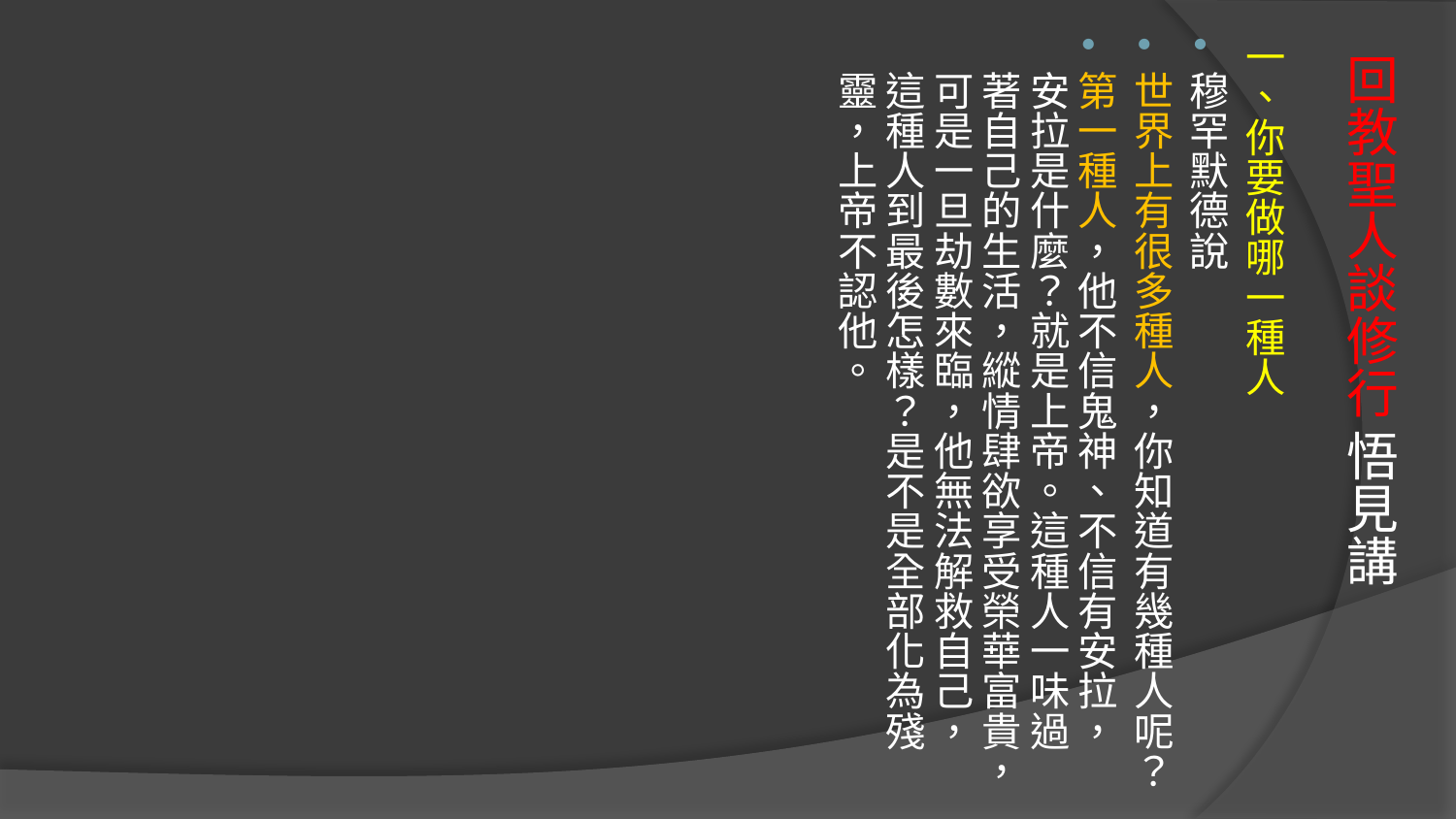

一、你要做哪一種人
穆罕默德說
世界上有很多種人，你知道有幾種人呢？
第一種人，他不信鬼神、不信有安拉，安拉是什麼？就是上帝。這種人一味過著自己的生活，縱情肆欲享受榮華富貴，可是一旦劫數來臨，他無法解救自己，這種人到最後怎樣？是不是全部化為殘靈，上帝不認他。

# 回教聖人談修行 悟見講